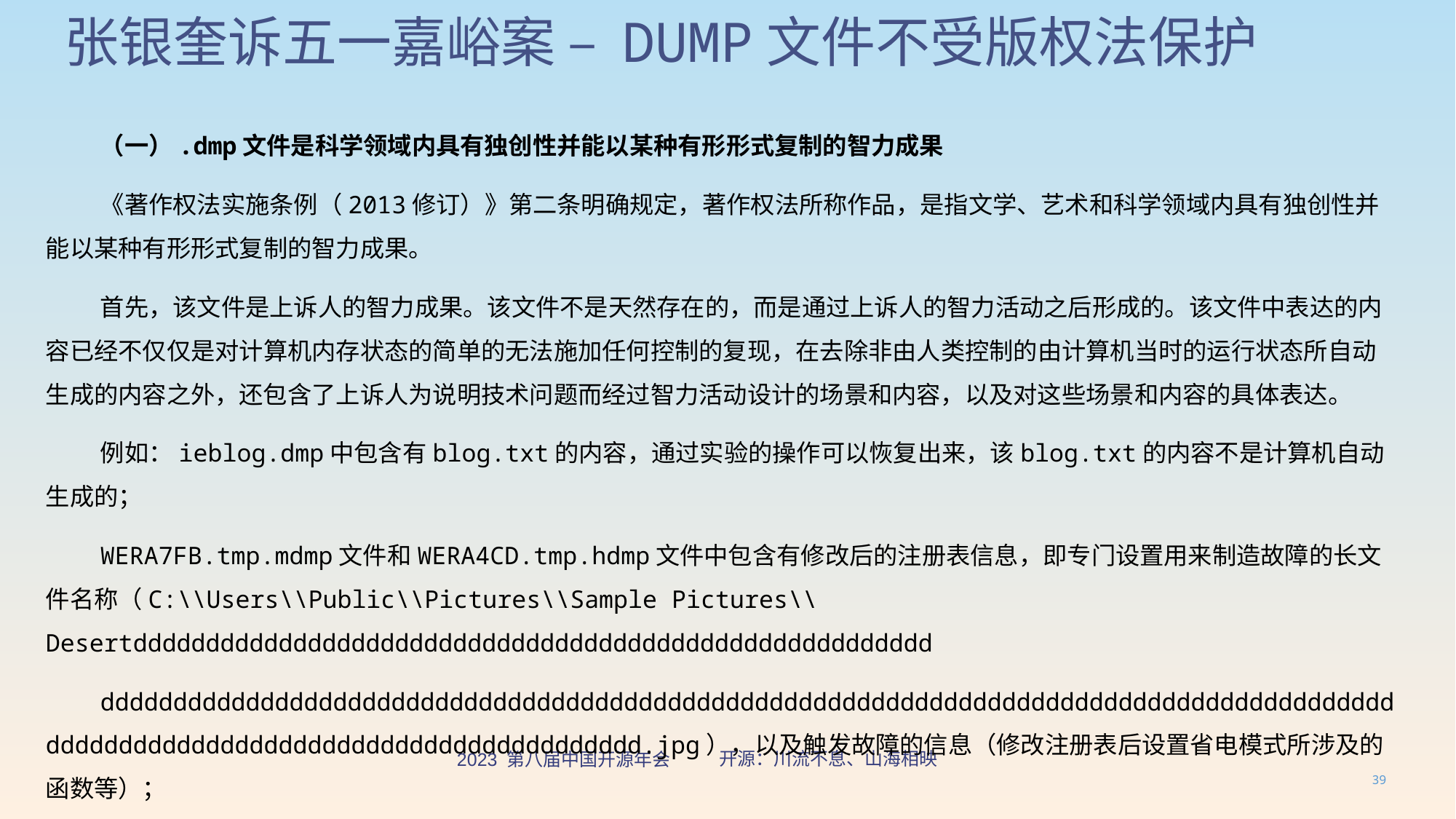

# 张银奎诉五一嘉峪案 – DUMP文件不受版权法保护
（一）.dmp文件是科学领域内具有独创性并能以某种有形形式复制的智力成果
《著作权法实施条例（2013修订）》第二条明确规定，著作权法所称作品，是指文学、艺术和科学领域内具有独创性并能以某种有形形式复制的智力成果。
首先，该文件是上诉人的智力成果。该文件不是天然存在的，而是通过上诉人的智力活动之后形成的。该文件中表达的内容已经不仅仅是对计算机内存状态的简单的无法施加任何控制的复现，在去除非由人类控制的由计算机当时的运行状态所自动生成的内容之外，还包含了上诉人为说明技术问题而经过智力活动设计的场景和内容，以及对这些场景和内容的具体表达。
例如：ieblog.dmp中包含有blog.txt的内容，通过实验的操作可以恢复出来，该blog.txt的内容不是计算机自动生成的；
WERA7FB.tmp.mdmp文件和WERA4CD.tmp.hdmp文件中包含有修改后的注册表信息，即专门设置用来制造故障的长文件名称（C:\\Users\\Public\\Pictures\\Sample Pictures\\Desertddddddddddddddddddddddddddddddddddddddddddddddddddddddd
dddddddddddddddddddddddddddddddddddddddddddddddddddddddddddddddddddddddddddddddddddddddddddddddddddddddddddddddddddddddddddddddddd.jpg），以及触发故障的信息（修改注册表后设置省电模式所涉及的函数等）；
MEMORY.DMP中包含有出错的驱动程序realbug.c的信息以及触发故障的信息。
39